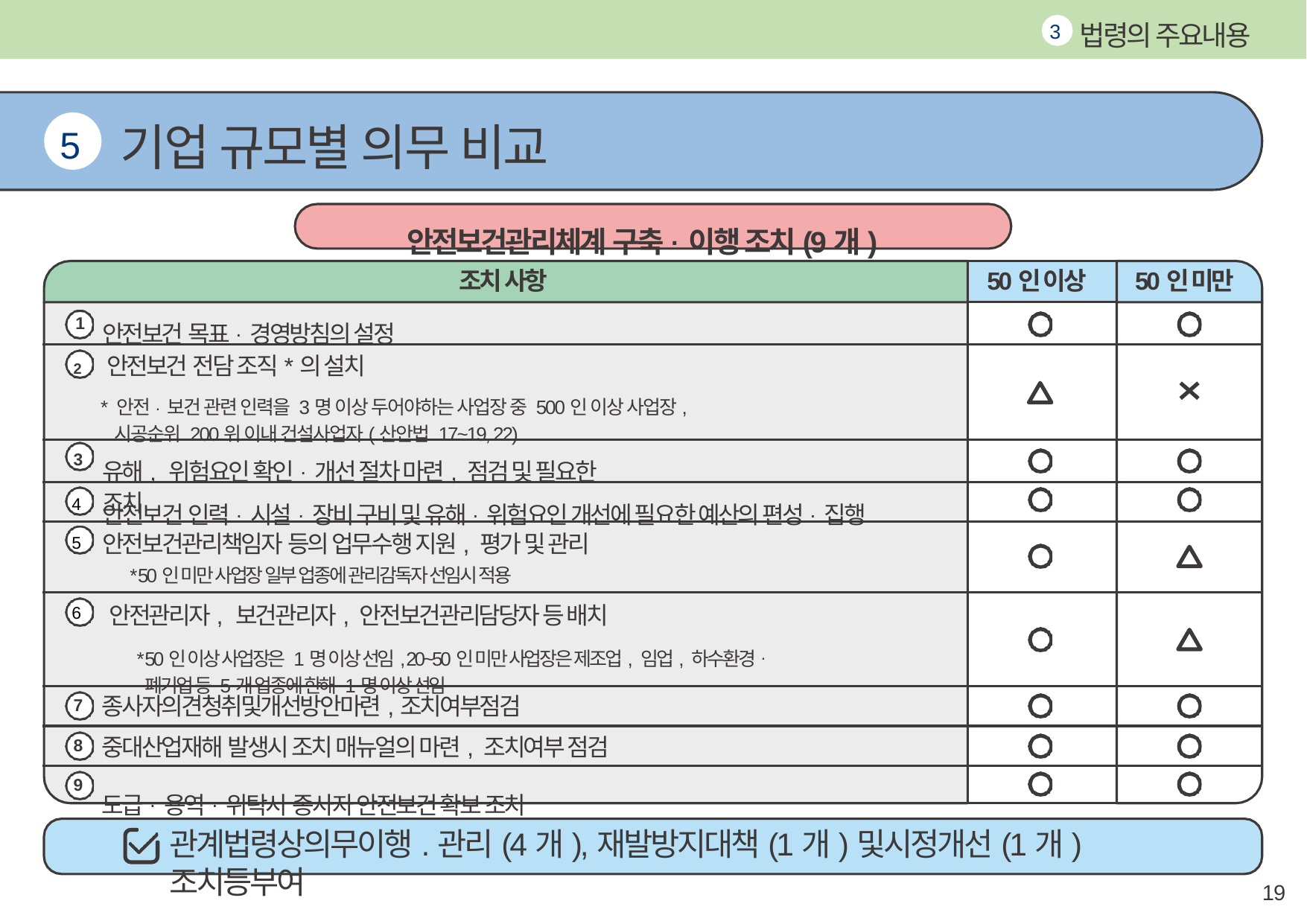

법령의 주요내용
3

# 기업 규모별 의무 비교
5

안전보건관리체계 구축.이행 조치(9개)

조치 사항
50인 이상
50인 미만

안전보건 목표.경영방침의 설정

1

2	안전보건 전담 조직*의 설치
* 안전.보건 관련 인력을 3명 이상 두어야하는 사업장 중 500인 이상 사업장,
  시공순위 200위 이내 건설사업자(산안법 17~19, 22)

유해, 위험요인 확인.개선 절차 마련, 점검 및 필요한 조치
3

안전보건 인력.시설.장비 구비 및 유해.위험요인 개선에 필요한 예산의 편성.집행

4
안전보건관리책임자 등의 업무수행 지원, 평가 및 관리
* 50인 미만 사업장 일부 업종에 관리감독자 선임시 적용

5

안전관리자, 보건관리자, 안전보건관리담당자 등 배치
* 50인 이상 사업장은 1명 이상 선임, 20~50인 미만 사업장은 제조업, 임업, 하수환경.폐기업 등 5개 업종에 한해 1명 이상 선임

6

종사자의견청취및개선방안마련,조치여부점검

7

중대산업재해 발생시 조치 매뉴얼의 마련, 조치여부 점검

8

도급.용역.위탁시 종사자 안전보건 확보 조치

9

관계법령상의무이행.관리(4개),재발방지대책(1개)및시정개선(1개)조치등부여

19